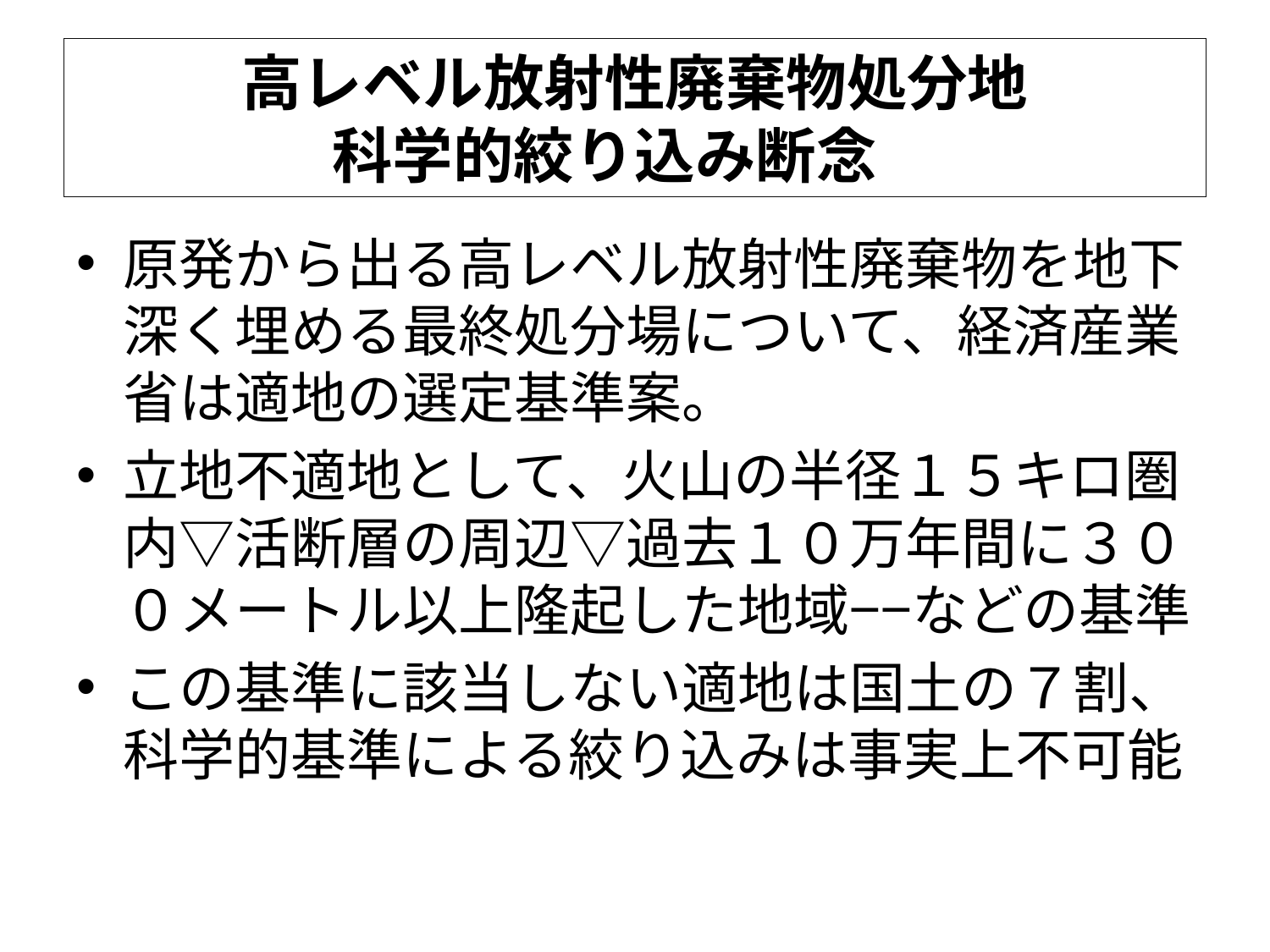

# 高レベル放射性廃棄物処分地 科学的絞り込み断念
原発から出る高レベル放射性廃棄物を地下深く埋める最終処分場について、経済産業省は適地の選定基準案。
立地不適地として、火山の半径１５キロ圏内▽活断層の周辺▽過去１０万年間に３００メートル以上隆起した地域−−などの基準
この基準に該当しない適地は国土の７割、科学的基準による絞り込みは事実上不可能